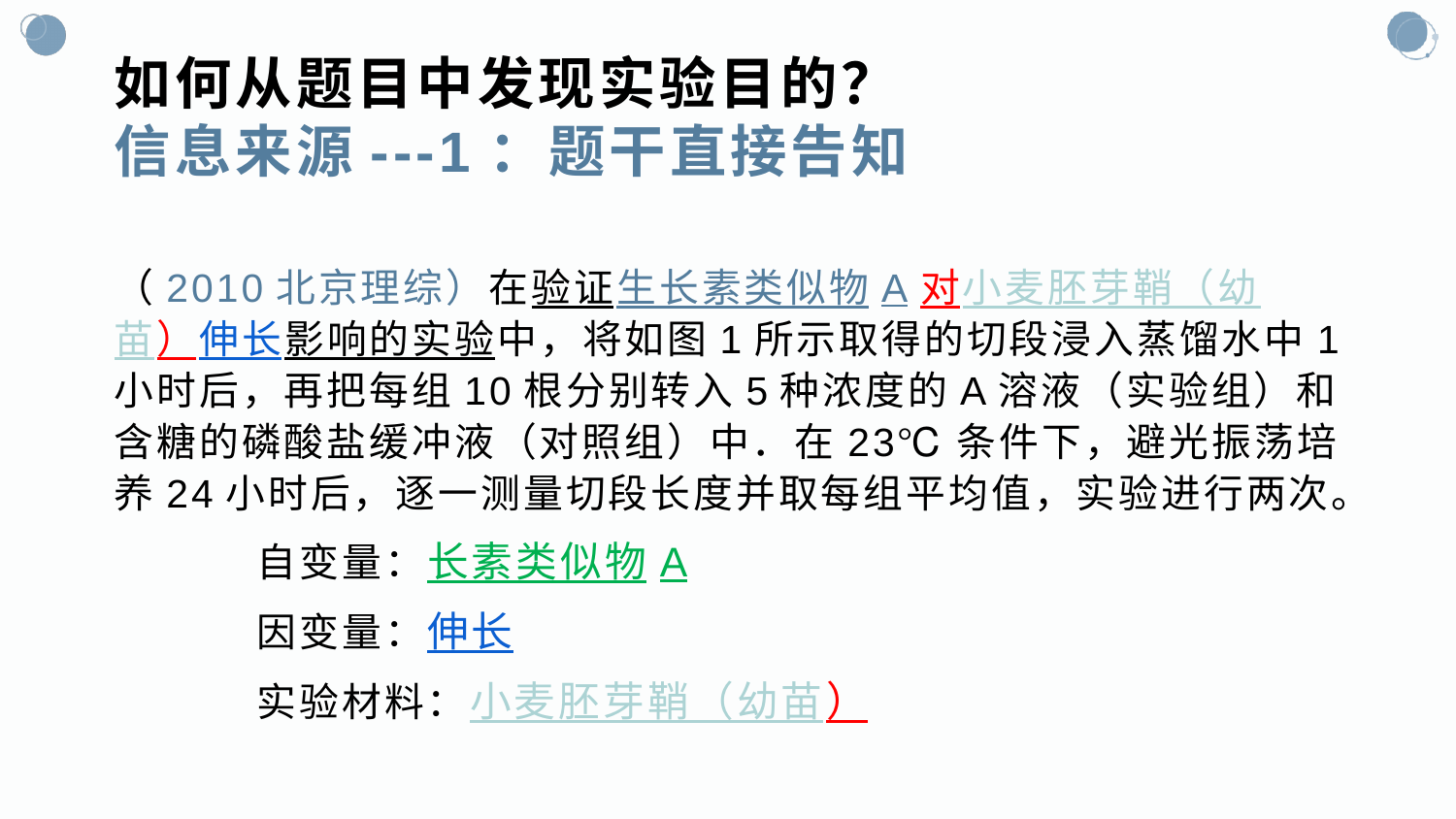

# 如何从题目中发现实验目的？ 信息来源---1：题干直接告知

（2010北京理综）在验证生长素类似物A对小麦胚芽鞘（幼苗）伸长影响的实验中，将如图1所示取得的切段浸入蒸馏水中1小时后，再把每组10根分别转入5种浓度的A溶液（实验组）和含糖的磷酸盐缓冲液（对照组）中．在23℃条件下，避光振荡培养24小时后，逐一测量切段长度并取每组平均值，实验进行两次。
	自变量：长素类似物A
	因变量：伸长
	实验材料：小麦胚芽鞘（幼苗）